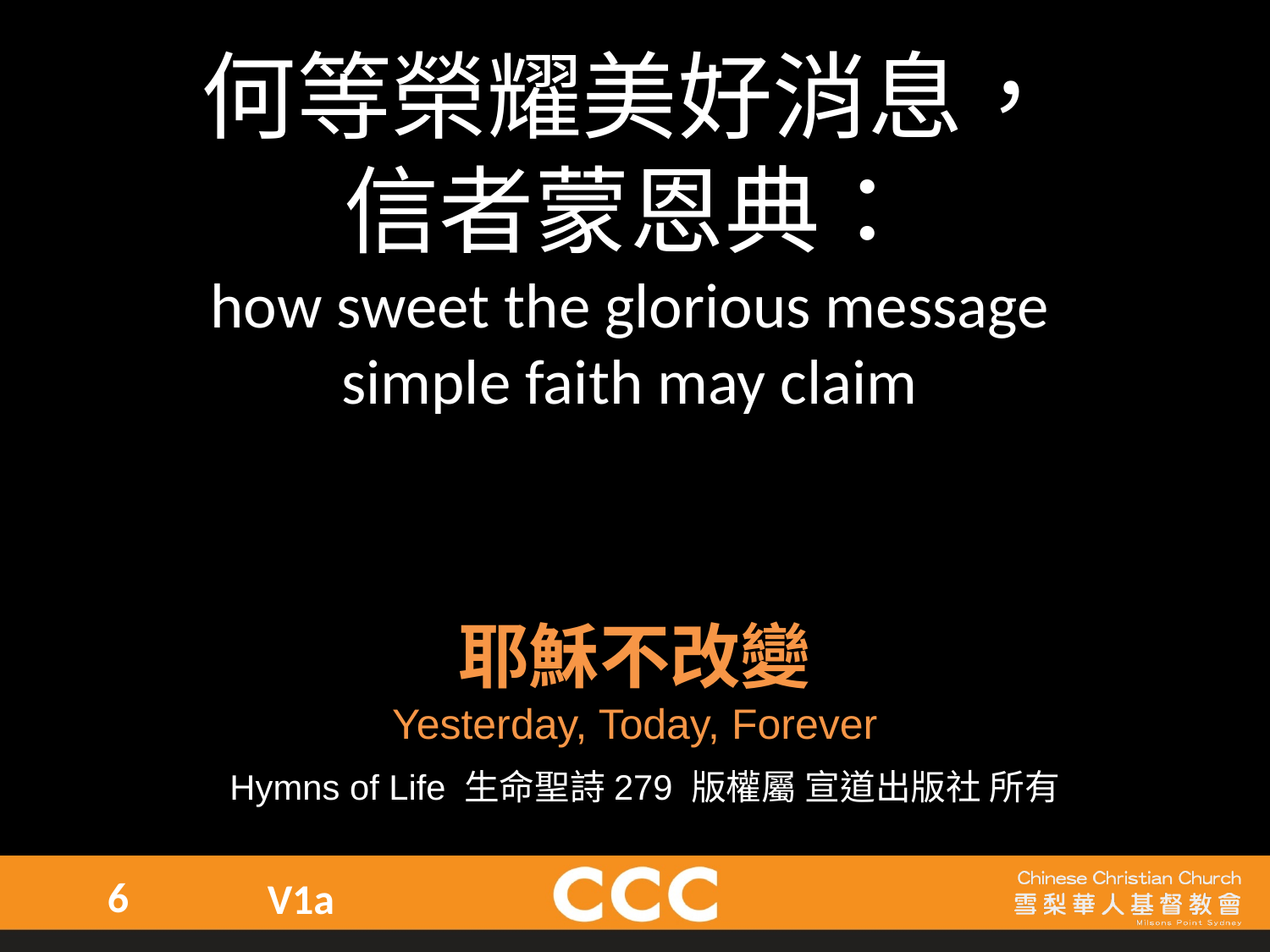

何等榮耀美好消息，
信者蒙恩典：
 how sweet the glorious message
simple faith may claim
耶穌不改變
Yesterday, Today, Forever
Hymns of Life 生命聖詩279 版權屬 宣道出版社 所有
6
V1a